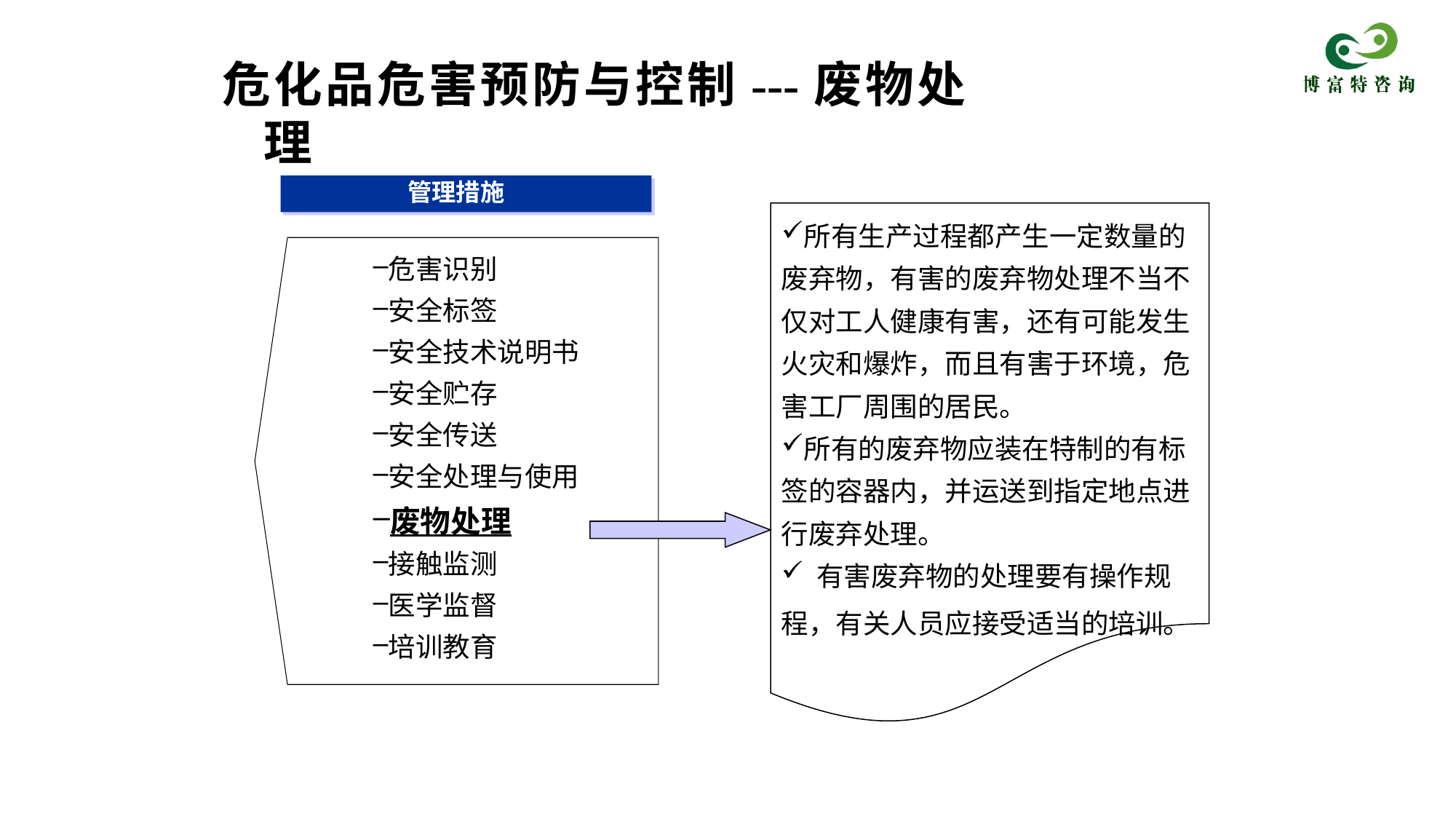

危化品危害预防与控制---废物处理

管理措施
所有生产过程都产生一定数量的废弃物，有害的废弃物处理不当不仅对工人健康有害，还有可能发生火灾和爆炸，而且有害于环境，危害工厂周围的居民。
所有的废弃物应装在特制的有标签的容器内，并运送到指定地点进行废弃处理。
 有害废弃物的处理要有操作规程，有关人员应接受适当的培训。

危害识别
安全标签
安全技术说明书
安全贮存
安全传送
安全处理与使用
废物处理
接触监测
医学监督
培训教育